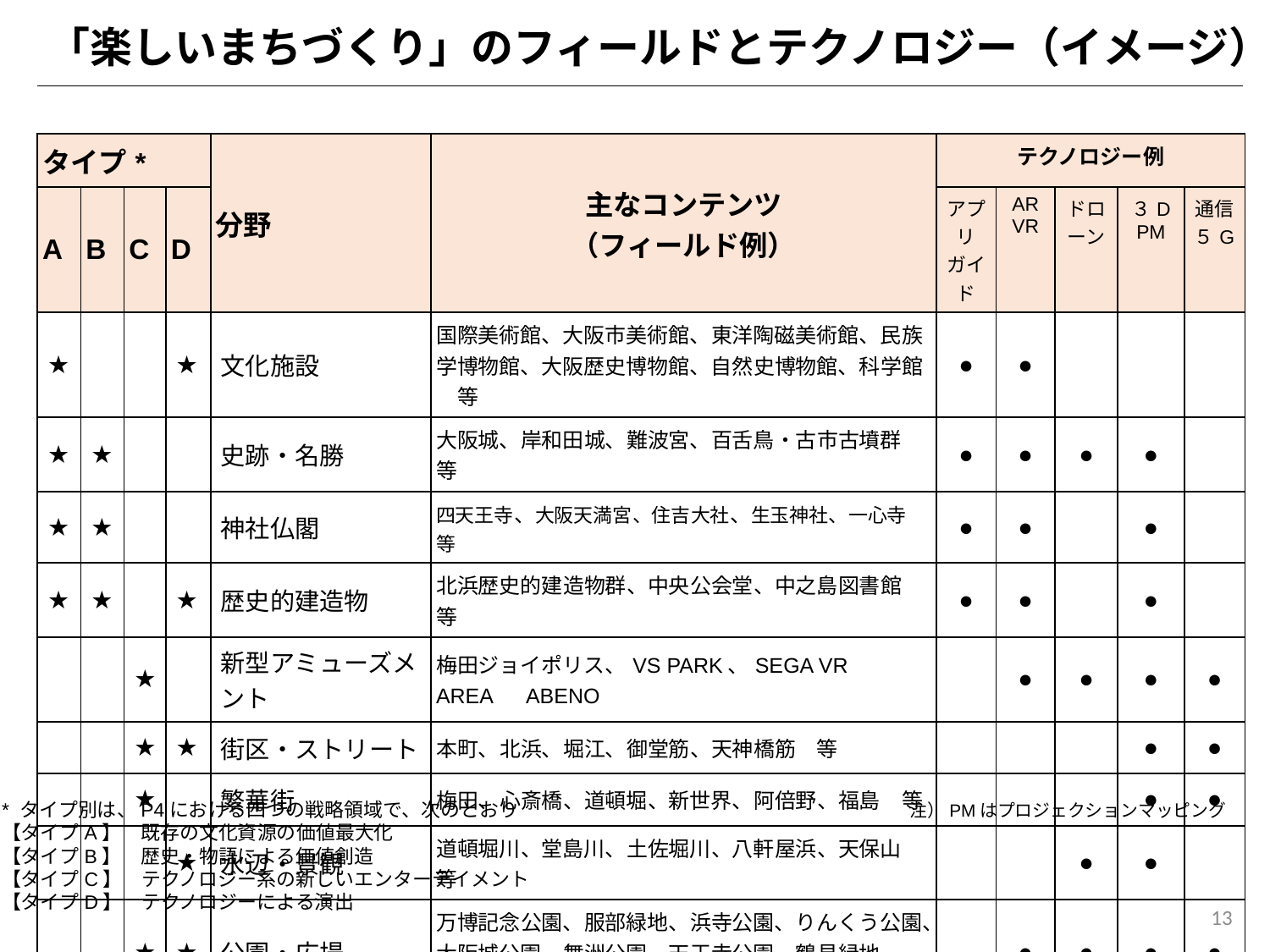

「楽しいまちづくり」のフィールドとテクノロジー（イメージ）
| タイプ\* |  |  |  | 分野 | 主なコンテンツ （フィールド例） | テクノロジー例 |  |  |  |  |
| --- | --- | --- | --- | --- | --- | --- | --- | --- | --- | --- |
| A | B | C | D |  |  | アプリ ガイド | AR VR | ドロ ーン | ３D PM | 通信 ５G |
| ★ |  |  | ★ | 文化施設 | 国際美術館、大阪市美術館、東洋陶磁美術館、民族学博物館、大阪歴史博物館、自然史博物館、科学館　等 | ● | ● |  |  |  |
| ★ | ★ |  |  | 史跡・名勝 | 大阪城、岸和田城、難波宮、百舌鳥・古市古墳群　等 | ● | ● | ● | ● |  |
| ★ | ★ |  |  | 神社仏閣 | 四天王寺、大阪天満宮、住吉大社、生玉神社、一心寺　等 | ● | ● |  | ● |  |
| ★ | ★ |  | ★ | 歴史的建造物 | 北浜歴史的建造物群、中央公会堂、中之島図書館　等 | ● | ● |  | ● |  |
|  |  | ★ |  | 新型アミューズメント | 梅田ジョイポリス、VS PARK、SEGA VR AREA　ABENO |  | ● | ● | ● | ● |
|  |  | ★ | ★ | 街区・ストリート | 本町、北浜、堀江、御堂筋、天神橋筋　等 |  |  |  | ● | ● |
|  |  | ★ |  | 繁華街 | 梅田、心斎橋、道頓堀、新世界、阿倍野、福島　等 |  |  |  | ● | ● |
|  |  |  | ★ | 水辺・景観 | 道頓堀川、堂島川、土佐堀川、八軒屋浜、天保山　等 |  |  | ● | ● |  |
|  |  | ★ | ★ | 公園・広場 | 万博記念公園、服部緑地、浜寺公園、りんくう公園、 大阪城公園、舞洲公園、天王寺公園、鶴見緑地　　等 |  | ● | ● | ● | ● |
|  |  | ★ | ★ | 開発地区 | 夢洲、うめきた２期、森之宮まちづくり地区、新大阪　等 |  |  |  | ● | ● |
* タイプ別は、P4における四つの戦略領域で、次のとおり
【タイプA】　既存の文化資源の価値最大化
【タイプB】　歴史・物語による価値創造
【タイプC】　テクノロジー系の新しいエンターテイメント
【タイプD】　テクノロジーによる演出
注）PMはプロジェクションマッピング
13